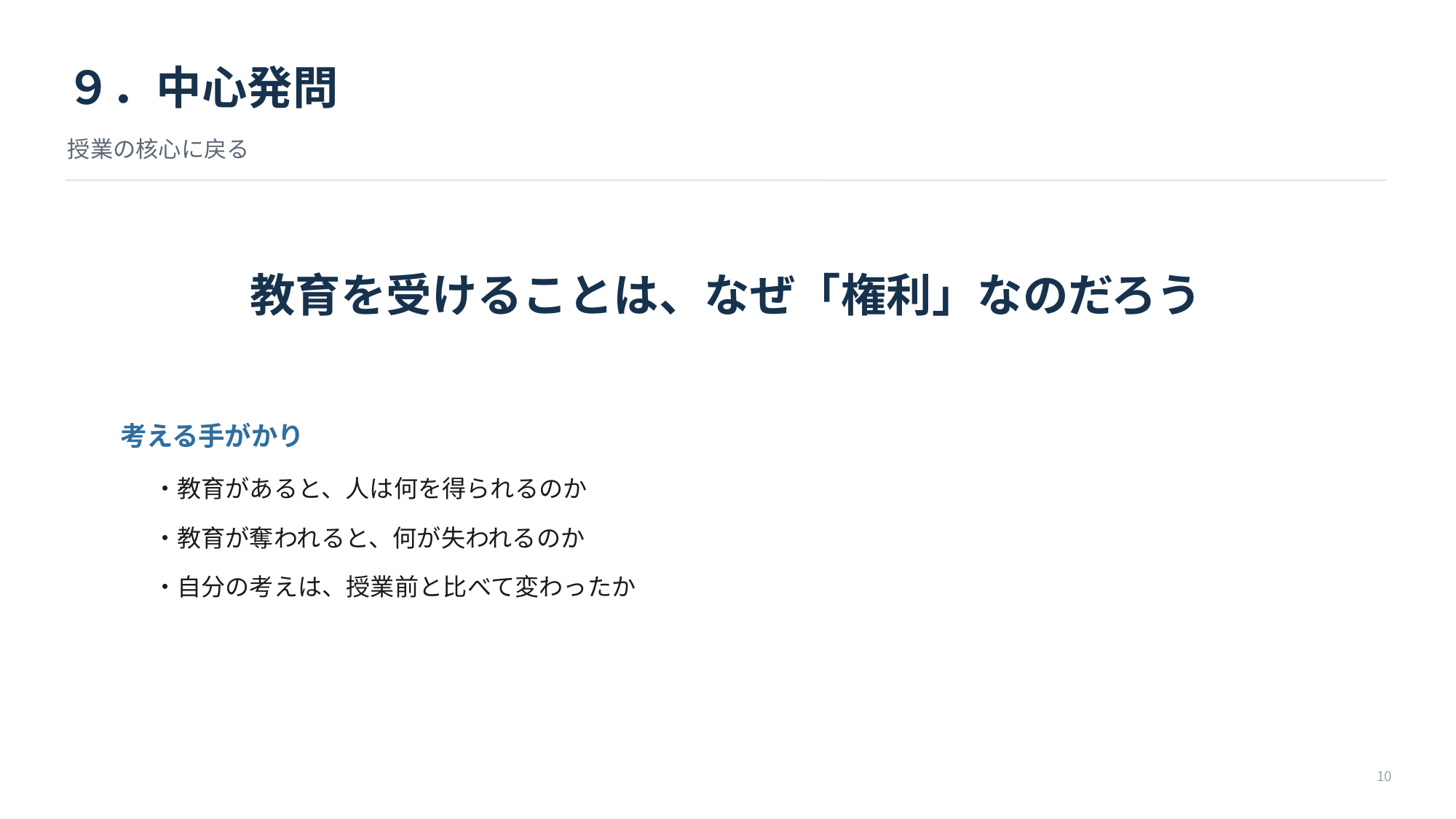

９．中心発問
授業の核心に戻る

教育を受けることは、なぜ「権利」なのだろう
考える手がかり
・教育があると、人は何を得られるのか
・教育が奪われると、何が失われるのか
・自分の考えは、授業前と比べて変わったか
10